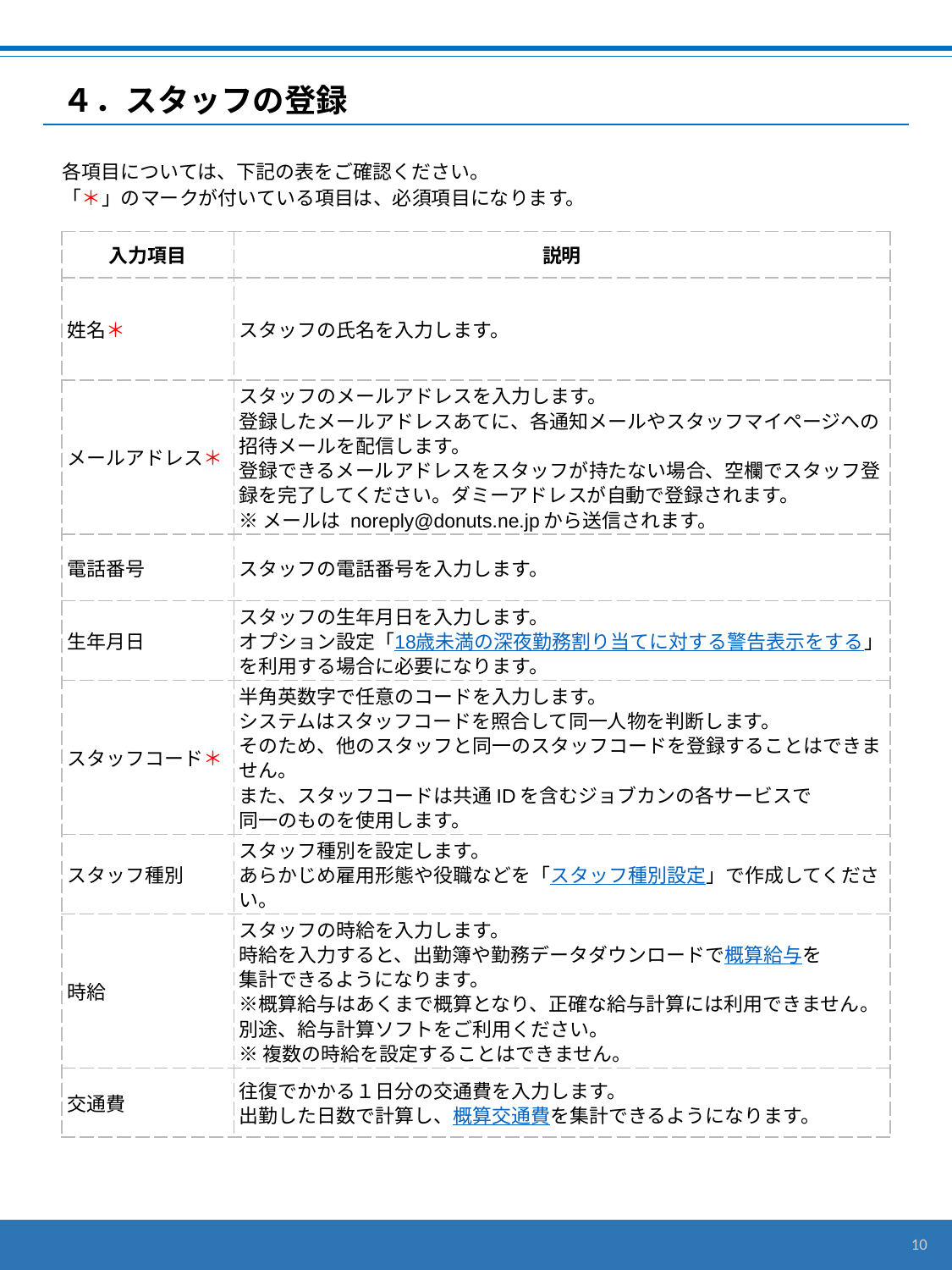

# ４．スタッフの登録
各項目については、下記の表をご確認ください。
「＊」のマークが付いている項目は、必須項目になります。
| 入力項目 | 説明 |
| --- | --- |
| 姓名＊ | スタッフの氏名を入力します。 |
| メールアドレス＊ | スタッフのメールアドレスを入力します。 登録したメールアドレスあてに、各通知メールやスタッフマイページへの招待メールを配信します。 登録できるメールアドレスをスタッフが持たない場合、空欄でスタッフ登録を完了してください。ダミーアドレスが自動で登録されます。 ※メールは noreply@donuts.ne.jpから送信されます。 |
| 電話番号 | スタッフの電話番号を入力します。 |
| 生年月日 | スタッフの生年月日を入力します。 オプション設定「18歳未満の深夜勤務割り当てに対する警告表示をする」を利用する場合に必要になります。 |
| スタッフコード＊ | 半角英数字で任意のコードを入力します。 システムはスタッフコードを照合して同一人物を判断します。 そのため、他のスタッフと同一のスタッフコードを登録することはできません。 また、スタッフコードは共通IDを含むジョブカンの各サービスで 同一のものを使用します。 |
| スタッフ種別 | スタッフ種別を設定します。 あらかじめ雇用形態や役職などを「スタッフ種別設定」で作成してください。 |
| 時給 | スタッフの時給を入力します。 時給を入力すると、出勤簿や勤務データダウンロードで概算給与を 集計できるようになります。 ※概算給与はあくまで概算となり、正確な給与計算には利用できません。 別途、給与計算ソフトをご利用ください。 ※複数の時給を設定することはできません。 |
| 交通費 | 往復でかかる１日分の交通費を入力します。 出勤した日数で計算し、概算交通費を集計できるようになります。 |
10